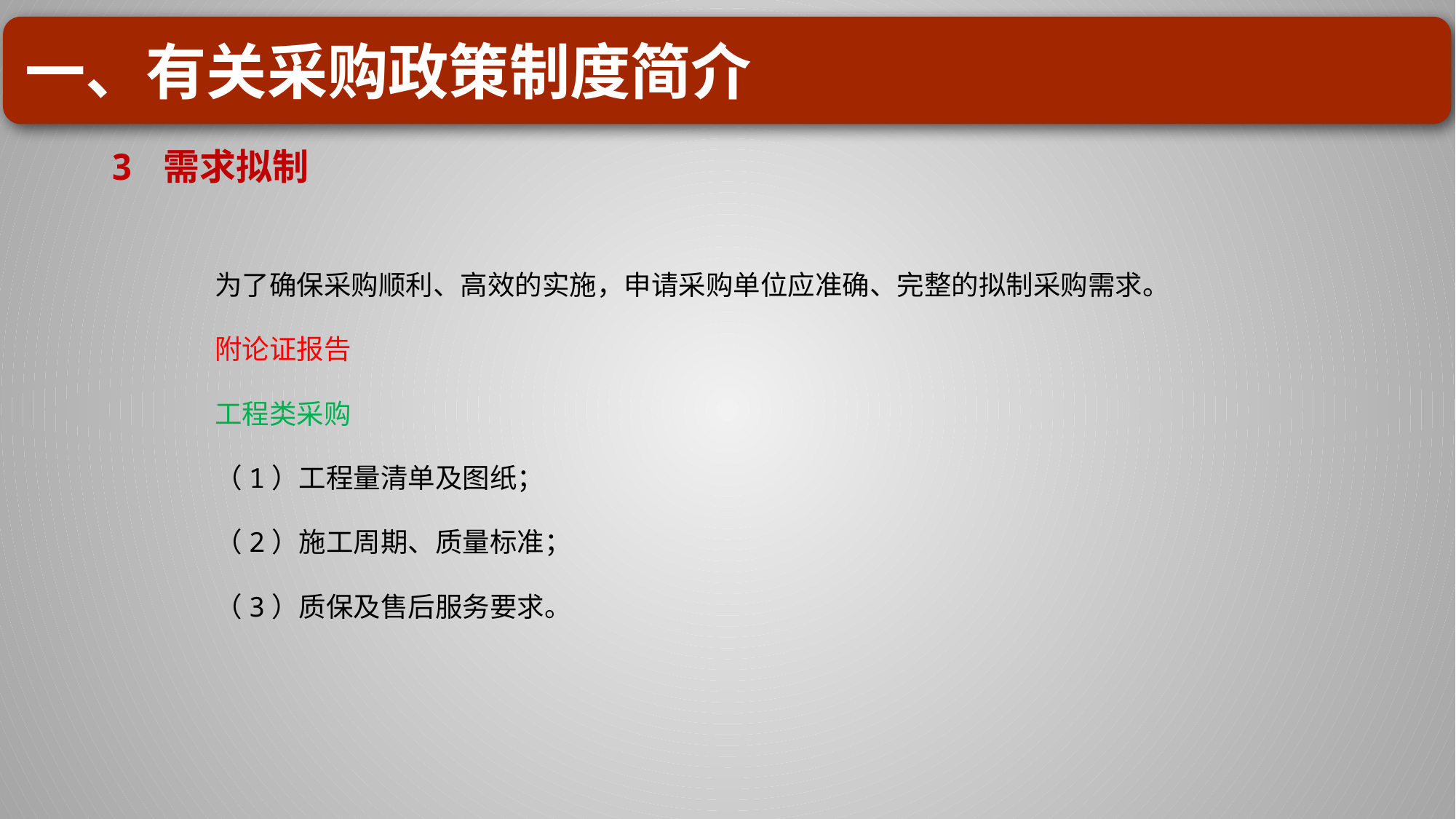

一、有关采购政策制度简介
# 3 需求拟制
为了确保采购顺利、高效的实施，申请采购单位应准确、完整的拟制采购需求。
附论证报告
工程类采购
（1）工程量清单及图纸；
（2）施工周期、质量标准；
（3）质保及售后服务要求。